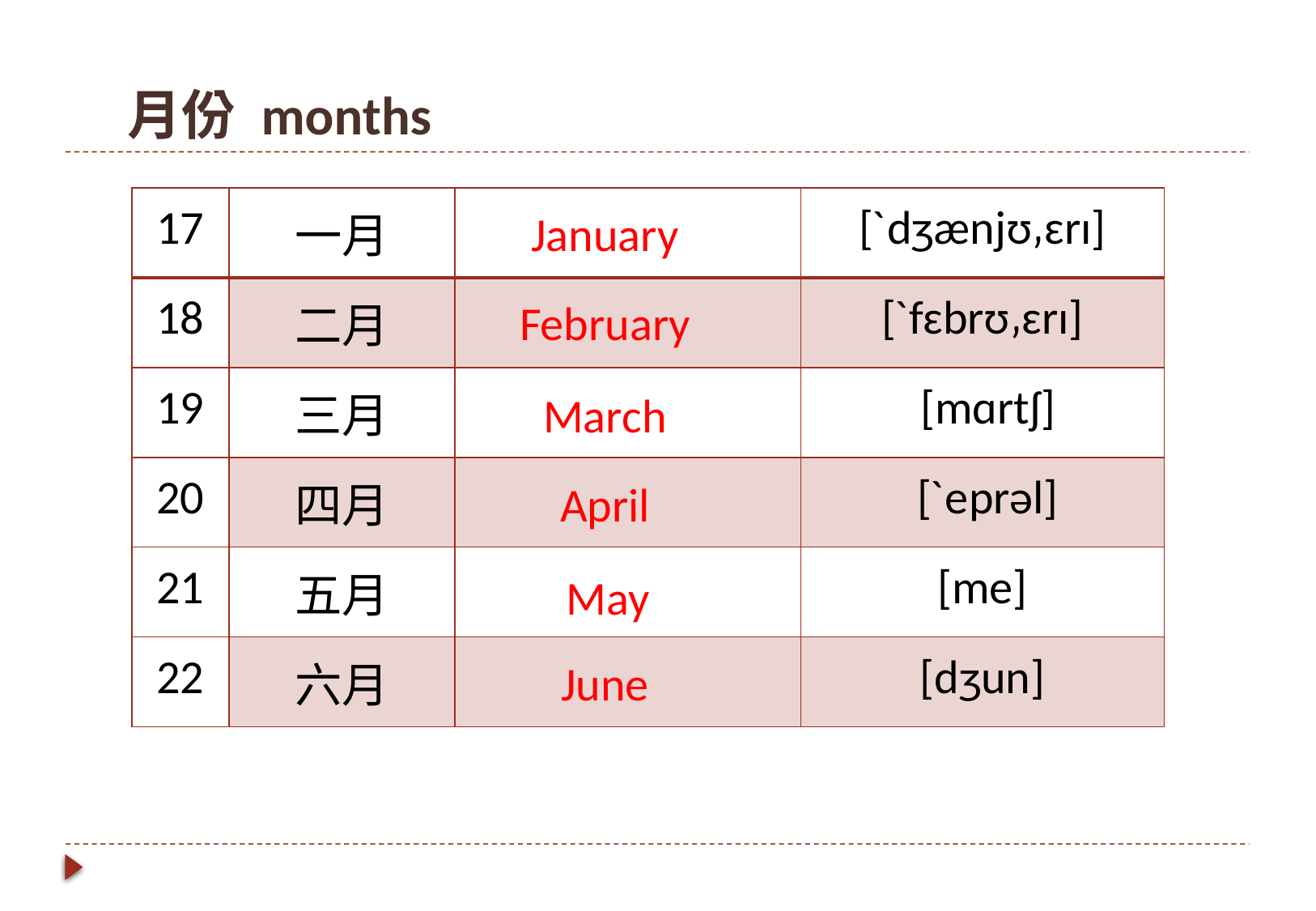

# 月份 months
| 17 | 一月 |  | [ˋdʒænjʊ͵ɛrɪ] |
| --- | --- | --- | --- |
| 18 | 二月 |  | [ˋfɛbrʊ͵ɛrɪ] |
| 19 | 三月 |  | [mɑrtʃ] |
| 20 | 四月 |  | [ˋeprəl] |
| 21 | 五月 |  | [me] |
| 22 | 六月 |  | [dʒun] |
January
February
March
April
May
June